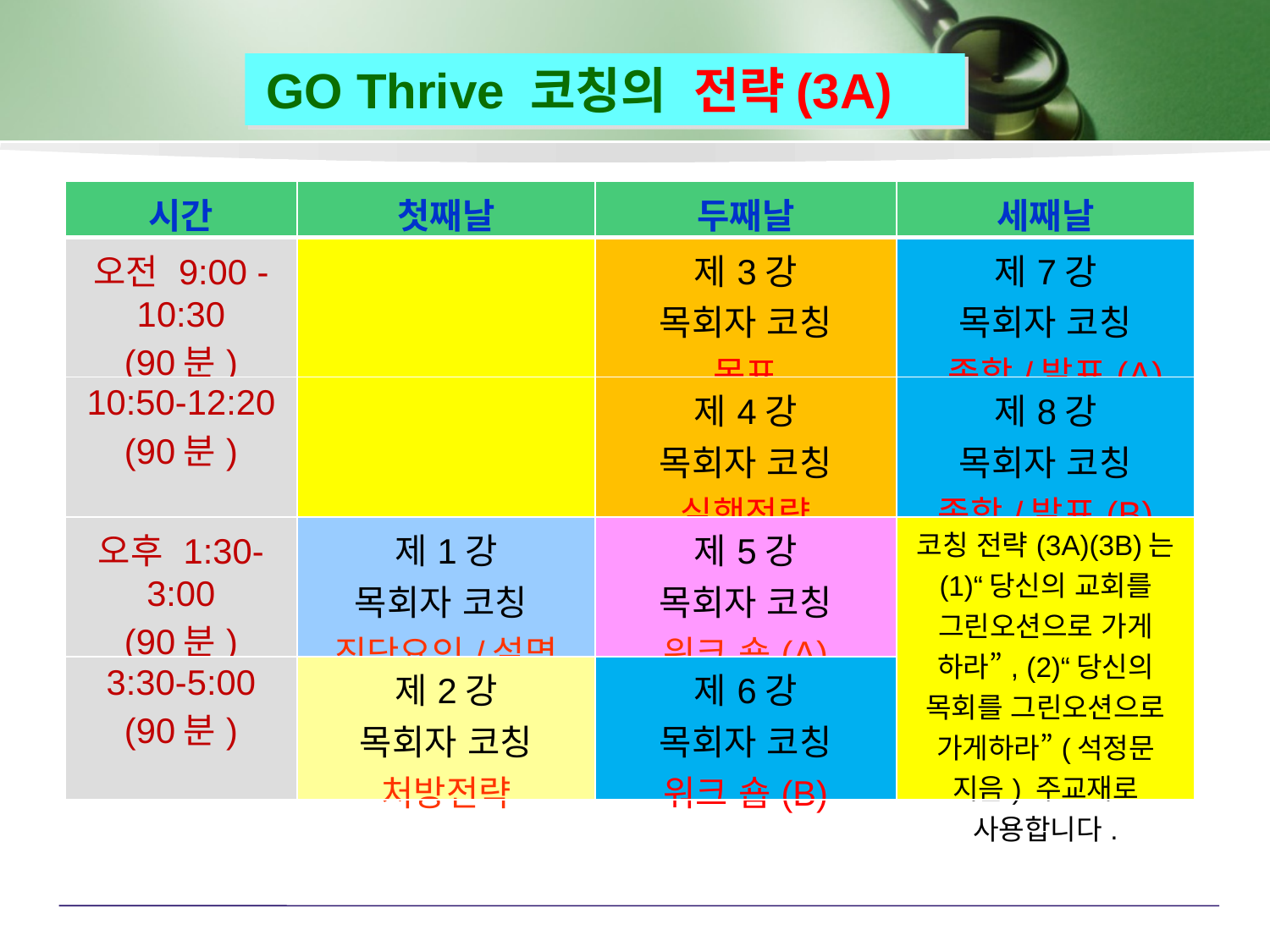

GO Thrive 코칭의  전략(3A)
| 시간 | 첫째날 | 두째날 | 세째날 |
| --- | --- | --- | --- |
| 오전 9:00 -10:30 (90분) |  | 제3강 목회자 코칭 목표 | 제7강 목회자 코칭 종합/발표(A) |
| 10:50-12:20 (90분) |  | 제4강 목회자 코칭 실행전략 | 제8강 목회자 코칭 종합/발표(B) |
| 오후 1:30-3:00 (90분) | 제1강 목회자 코칭 진단요인/설명 | 제5강 목회자 코칭 워크 숍(A) | 코칭 전략(3A)(3B)는 (1)“당신의 교회를 그린오션으로 가게 하라”, (2)“당신의 목회를 그린오션으로 가게하라”(석정문 지음) 주교재로 사용합니다. |
| 3:30-5:00 (90분) | 제2강 목회자 코칭 처방전략 | 제6강 목회자 코칭 워크 숍(B) |  |